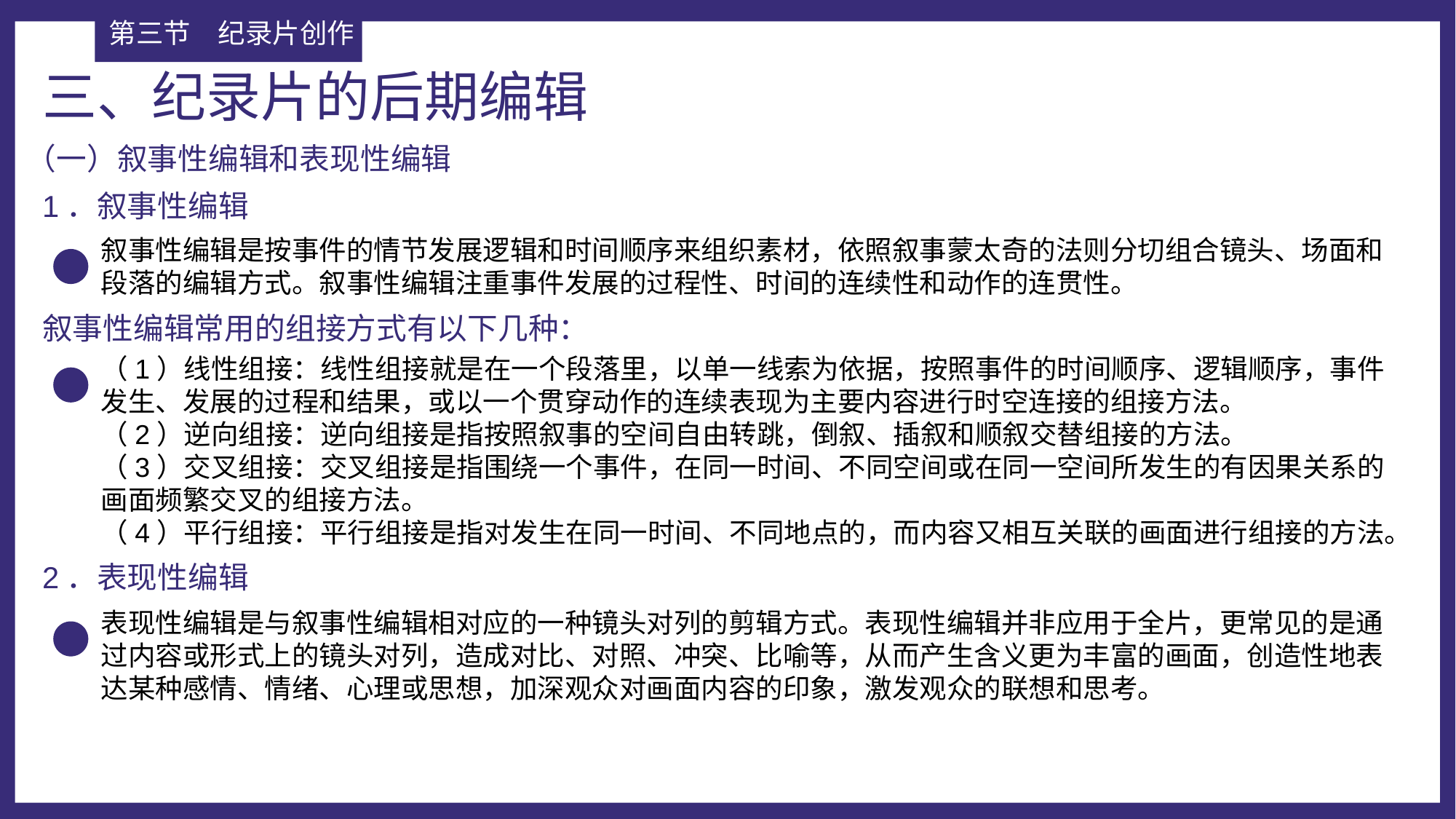

第三节	纪录片创作
三、纪录片的后期编辑
（一）叙事性编辑和表现性编辑
1．叙事性编辑
叙事性编辑是按事件的情节发展逻辑和时间顺序来组织素材，依照叙事蒙太奇的法则分切组合镜头、场面和段落的编辑方式。叙事性编辑注重事件发展的过程性、时间的连续性和动作的连贯性。

叙事性编辑常用的组接方式有以下几种：
（1）线性组接：线性组接就是在一个段落里，以单一线索为依据，按照事件的时间顺序、逻辑顺序，事件发生、发展的过程和结果，或以一个贯穿动作的连续表现为主要内容进行时空连接的组接方法。
（2）逆向组接：逆向组接是指按照叙事的空间自由转跳，倒叙、插叙和顺叙交替组接的方法。
（3）交叉组接：交叉组接是指围绕一个事件，在同一时间、不同空间或在同一空间所发生的有因果关系的画面频繁交叉的组接方法。
（4）平行组接：平行组接是指对发生在同一时间、不同地点的，而内容又相互关联的画面进行组接的方法。

2．表现性编辑
表现性编辑是与叙事性编辑相对应的一种镜头对列的剪辑方式。表现性编辑并非应用于全片，更常见的是通过内容或形式上的镜头对列，造成对比、对照、冲突、比喻等，从而产生含义更为丰富的画面，创造性地表达某种感情、情绪、心理或思想，加深观众对画面内容的印象，激发观众的联想和思考。